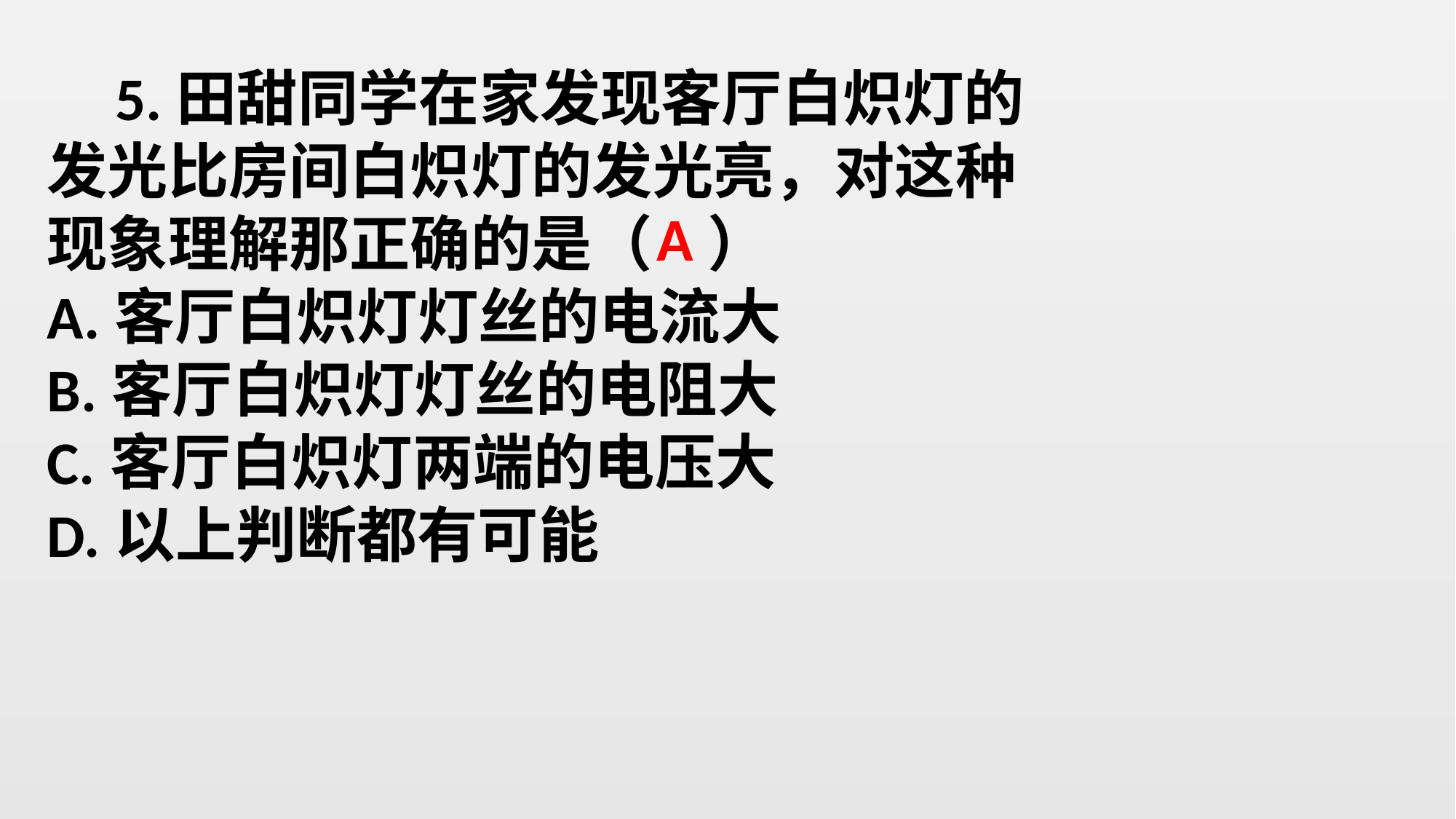

5.田甜同学在家发现客厅白炽灯的发光比房间白炽灯的发光亮，对这种现象理解那正确的是（    ）
A.客厅白炽灯灯丝的电流大
B.客厅白炽灯灯丝的电阻大
C.客厅白炽灯两端的电压大
D.以上判断都有可能
A